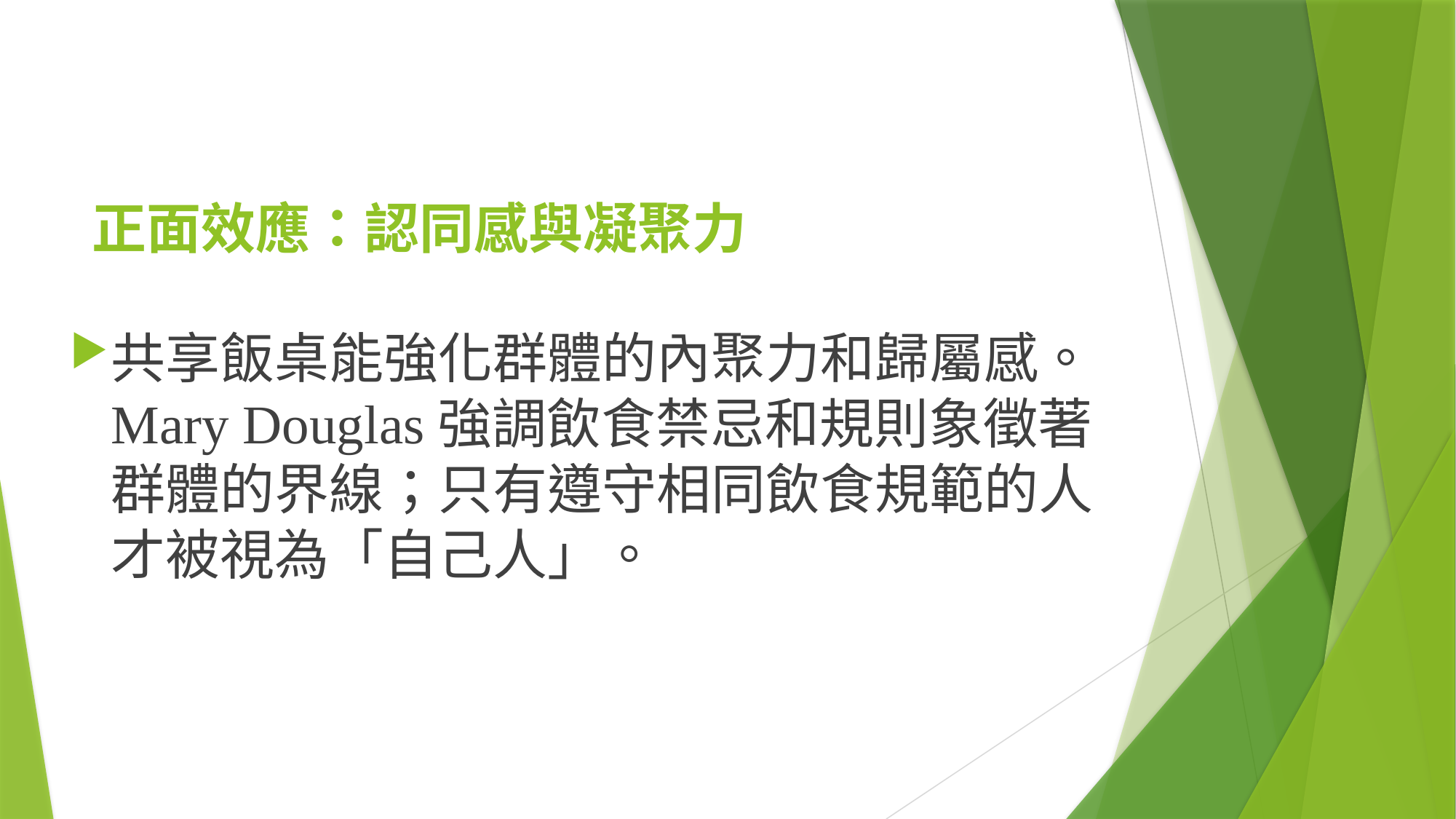

# 正面效應：認同感與凝聚力
共享飯桌能強化群體的內聚力和歸屬感​。Mary Douglas強調飲食禁忌和規則象徵著群體的界線；只有遵守相同飲食規範的人才被視為「自己人」。